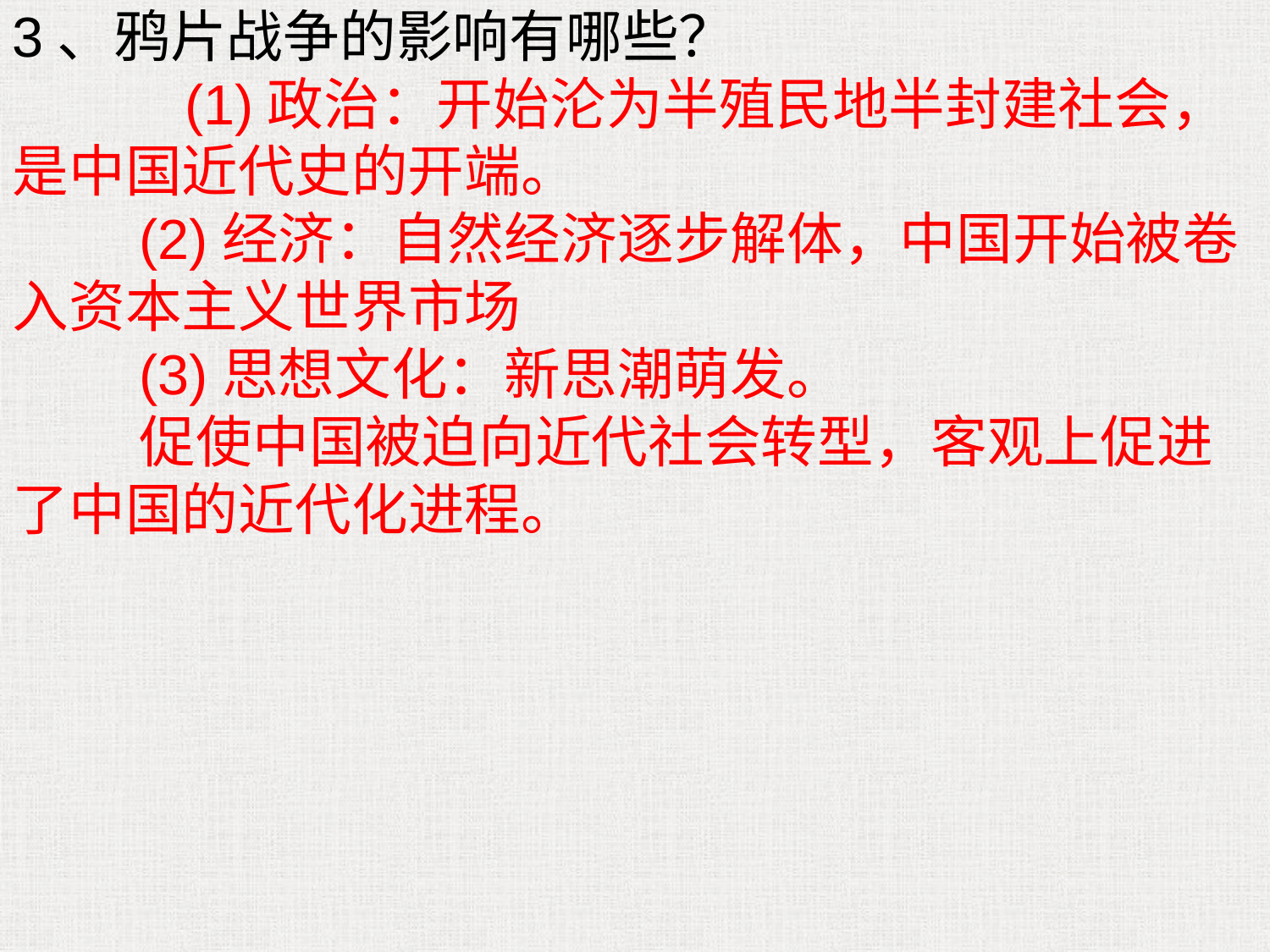

3、鸦片战争的影响有哪些？
           (1)政治：开始沦为半殖民地半封建社会，是中国近代史的开端。
	(2)经济：自然经济逐步解体，中国开始被卷入资本主义世界市场
	(3)思想文化：新思潮萌发。
	促使中国被迫向近代社会转型，客观上促进了中国的近代化进程。